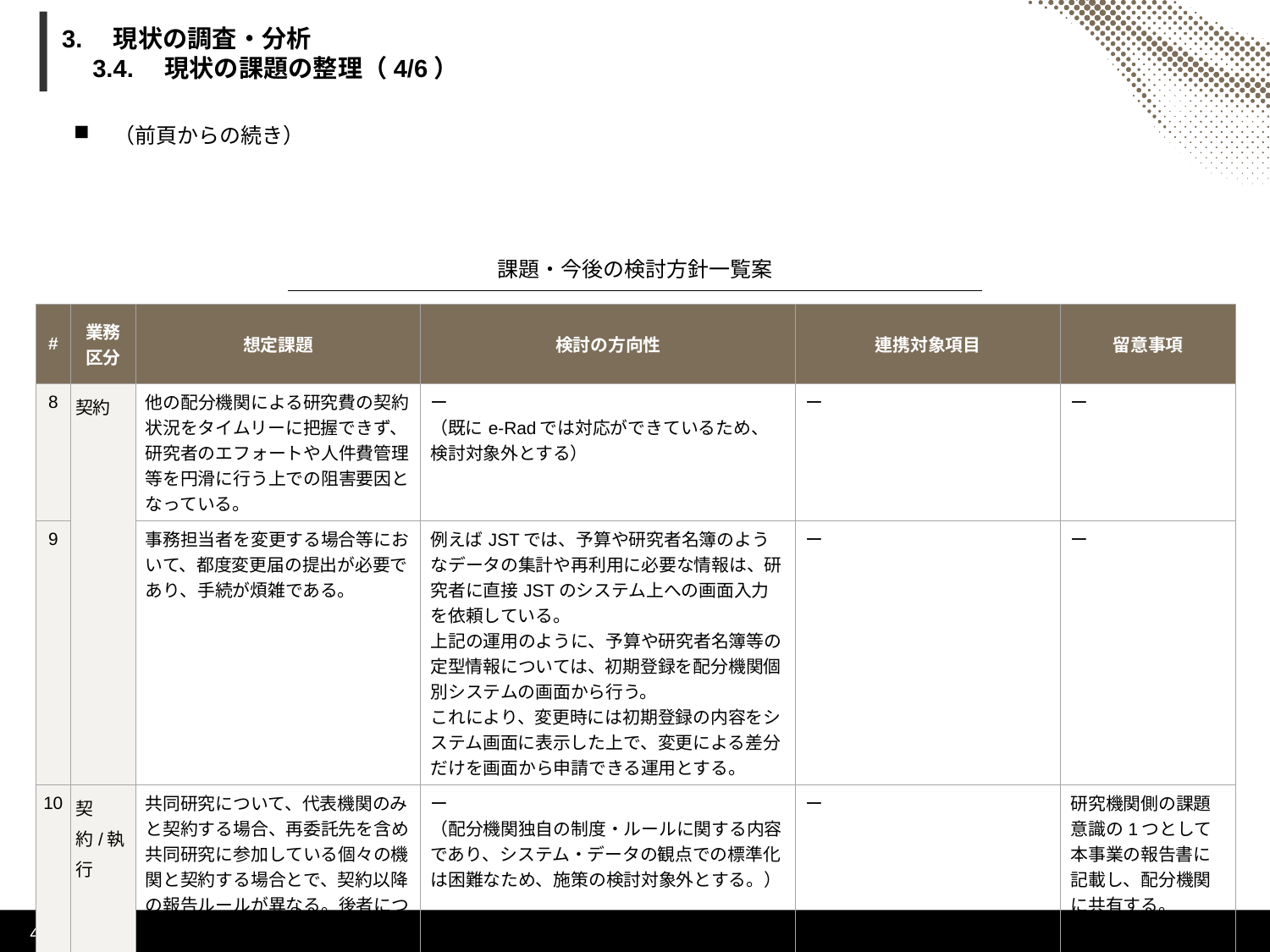

# 3.　現状の調査・分析 　3.4.　現状の課題の整理（4/6）
（前頁からの続き）
課題・今後の検討方針一覧案
| # | 業務 区分 | 想定課題 | 検討の方向性 | 連携対象項目 | 留意事項 |
| --- | --- | --- | --- | --- | --- |
| 8 | 契約 | 他の配分機関による研究費の契約状況をタイムリーに把握できず、研究者のエフォートや人件費管理等を円滑に行う上での阻害要因となっている。 | ー （既にe-Radでは対応ができているため、検討対象外とする） | ー | ー |
| 9 | 契約 | 事務担当者を変更する場合等において、都度変更届の提出が必要であり、手続が煩雑である。 | 例えばJSTでは、予算や研究者名簿のようなデータの集計や再利用に必要な情報は、研究者に直接JSTのシステム上への画面入力を依頼している。 上記の運用のように、予算や研究者名簿等の定型情報については、初期登録を配分機関個別システムの画面から行う。 これにより、変更時には初期登録の内容をシステム画面に表示した上で、変更による差分だけを画面から申請できる運用とする。 | ー | ー |
| 10 | 契約/執行 | 共同研究について、代表機関のみと契約する場合、再委託先を含め共同研究に参加している個々の機関と契約する場合とで、契約以降の報告ルールが異なる。後者について、代表機関となった場合、参加機関に資金を再配分したり、参加機関の予算執行状況を確認し配分機関に報告したりといった業務が発生し、事務負担が大きい。 | ー （配分機関独自の制度・ルールに関する内容であり、システム・データの観点での標準化は困難なため、施策の検討対象外とする。） | ー | 研究機関側の課題意識の1つとして本事業の報告書に記載し、配分機関に共有する。 |